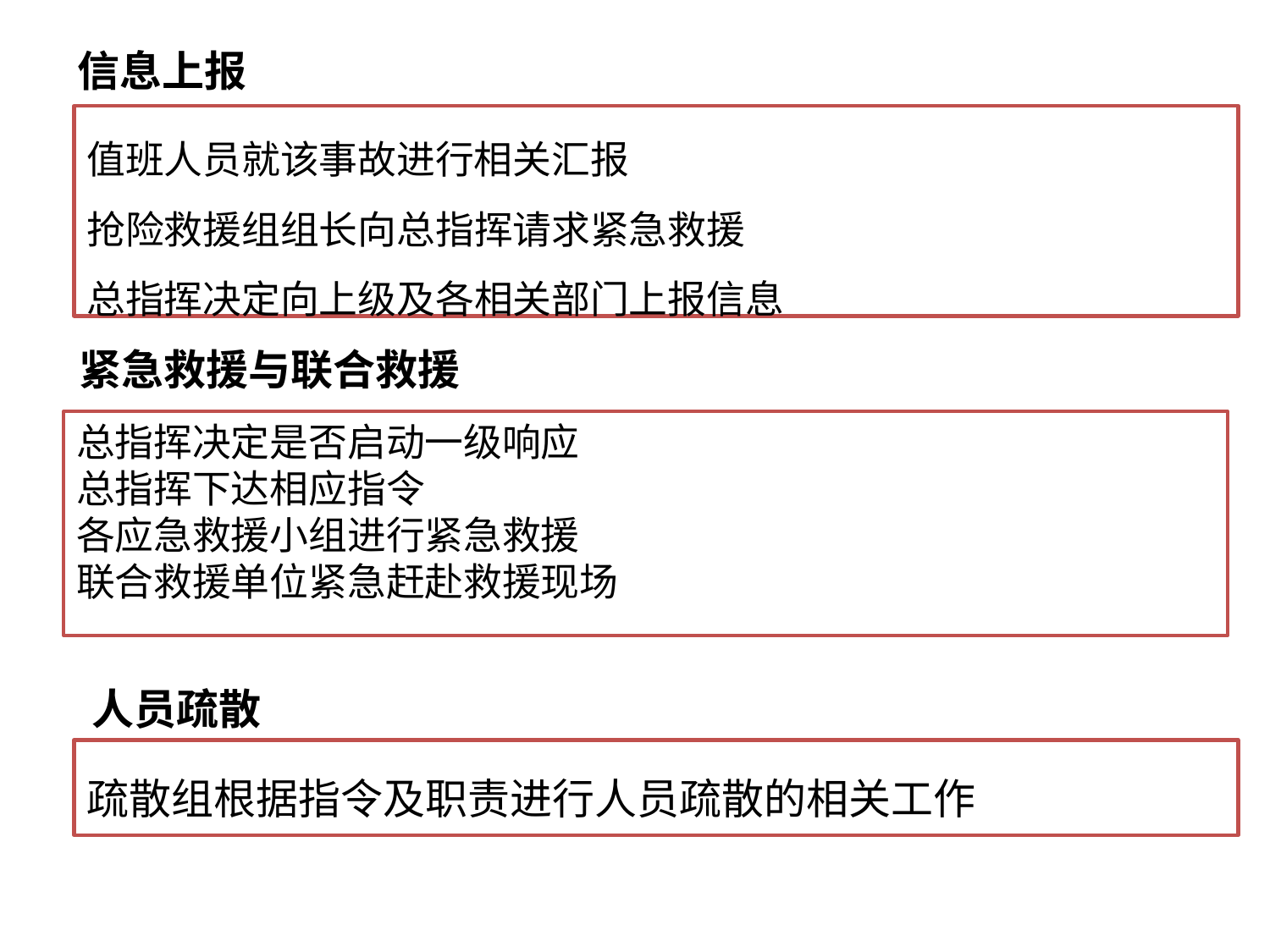

信息上报
值班人员就该事故进行相关汇报
抢险救援组组长向总指挥请求紧急救援
总指挥决定向上级及各相关部门上报信息
紧急救援与联合救援
总指挥决定是否启动一级响应
总指挥下达相应指令
各应急救援小组进行紧急救援
联合救援单位紧急赶赴救援现场

人员疏散
疏散组根据指令及职责进行人员疏散的相关工作